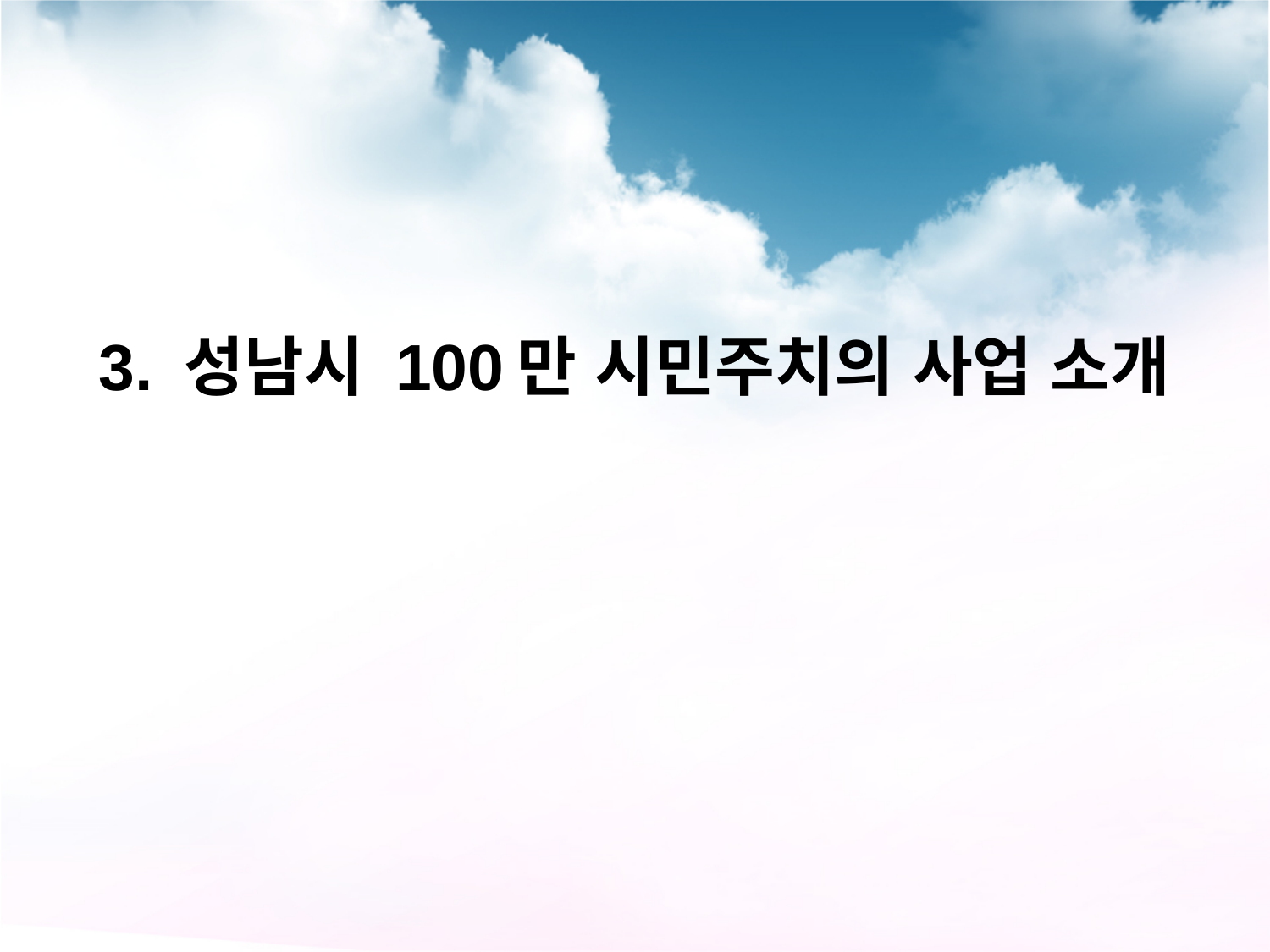

# 3. 성남시 100만 시민주치의 사업 소개